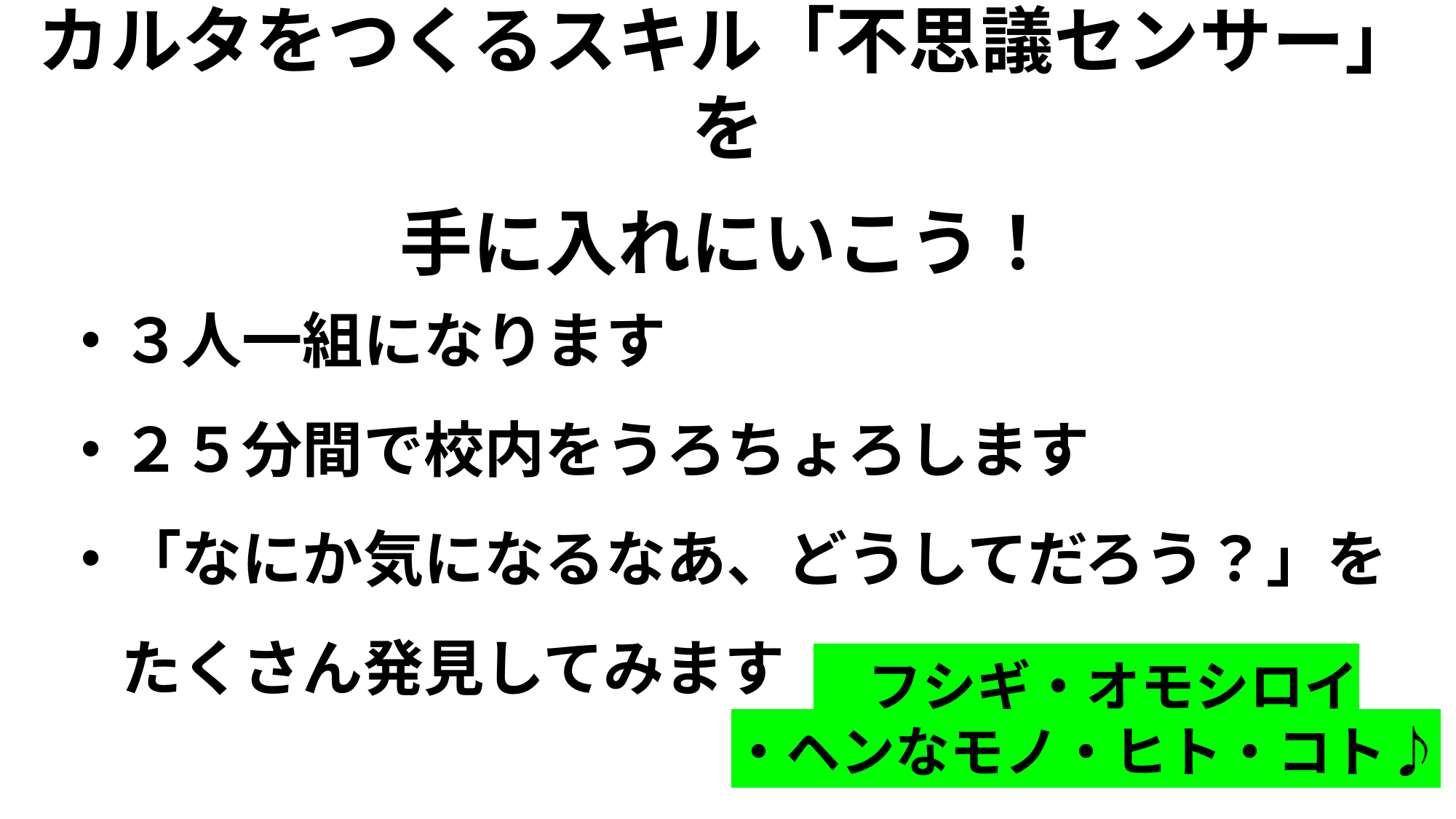

カルタをつくるスキル「不思議センサー」を
手に入れにいこう！
・３人一組になります
・２５分間で校内をうろちょろします
・「なにか気になるなあ、どうしてだろう？」を
　たくさん発見してみます
　フシギ・オモシロイ
・ヘンなモノ・ヒト・コト♪